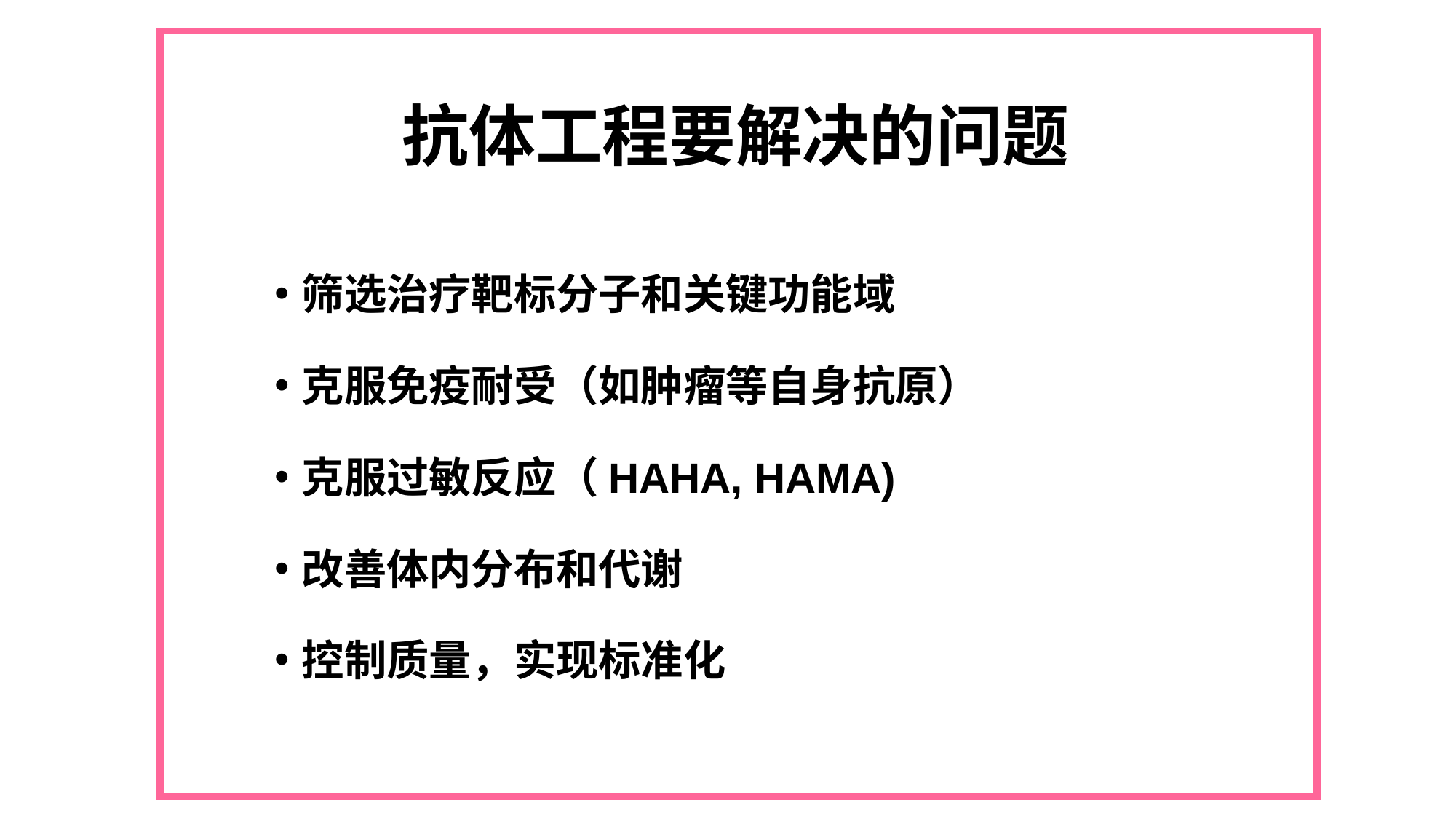

抗体工程要解决的问题
筛选治疗靶标分子和关键功能域
克服免疫耐受（如肿瘤等自身抗原）
克服过敏反应（HAHA, HAMA)
改善体内分布和代谢
控制质量，实现标准化